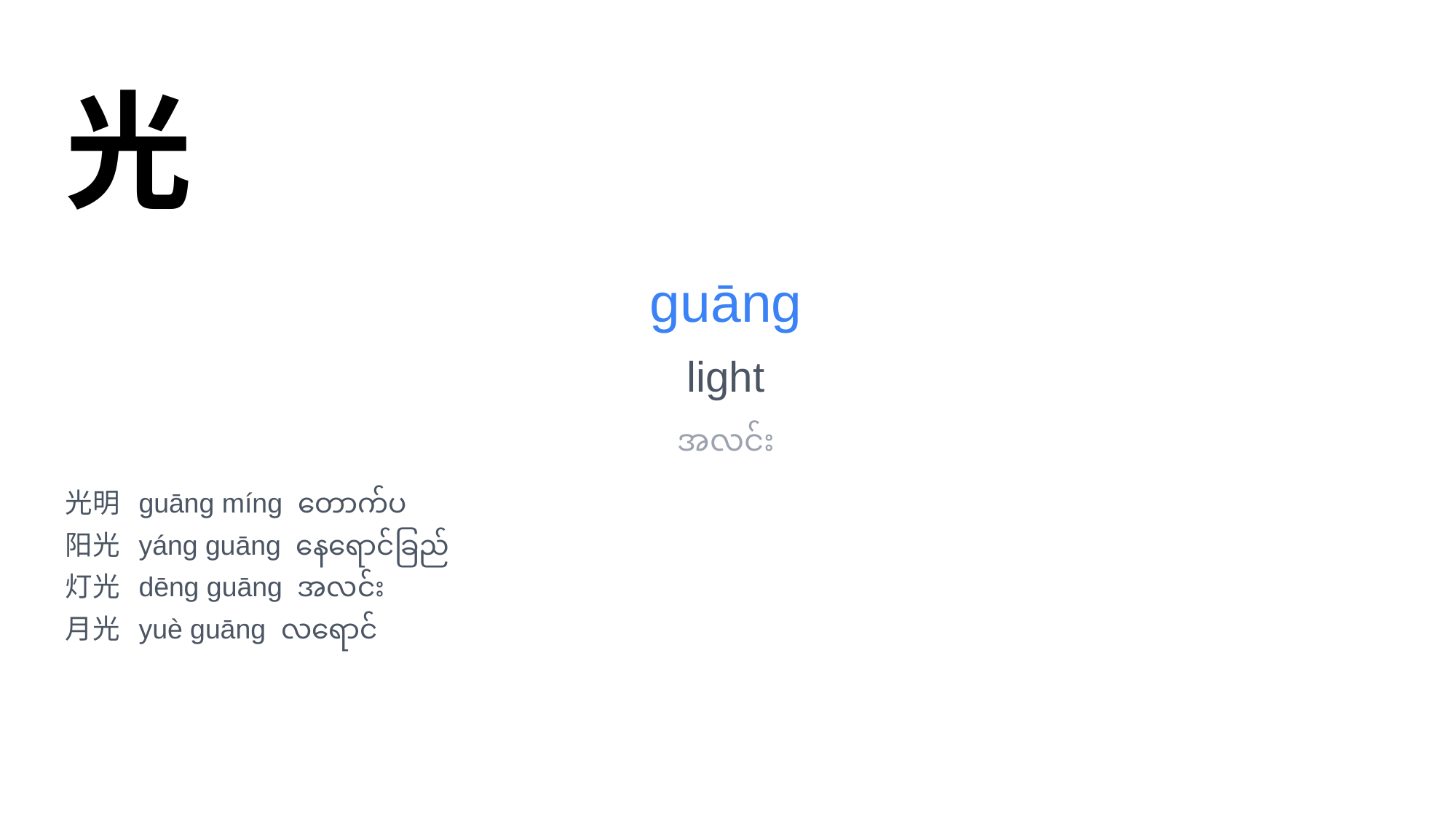

光
guāng
light
အလင်း
光明  guāng míng  တောက်ပ
阳光  yáng guāng  နေရောင်ခြည်
灯光  dēng guāng  အလင်း
月光  yuè guāng  လရောင်